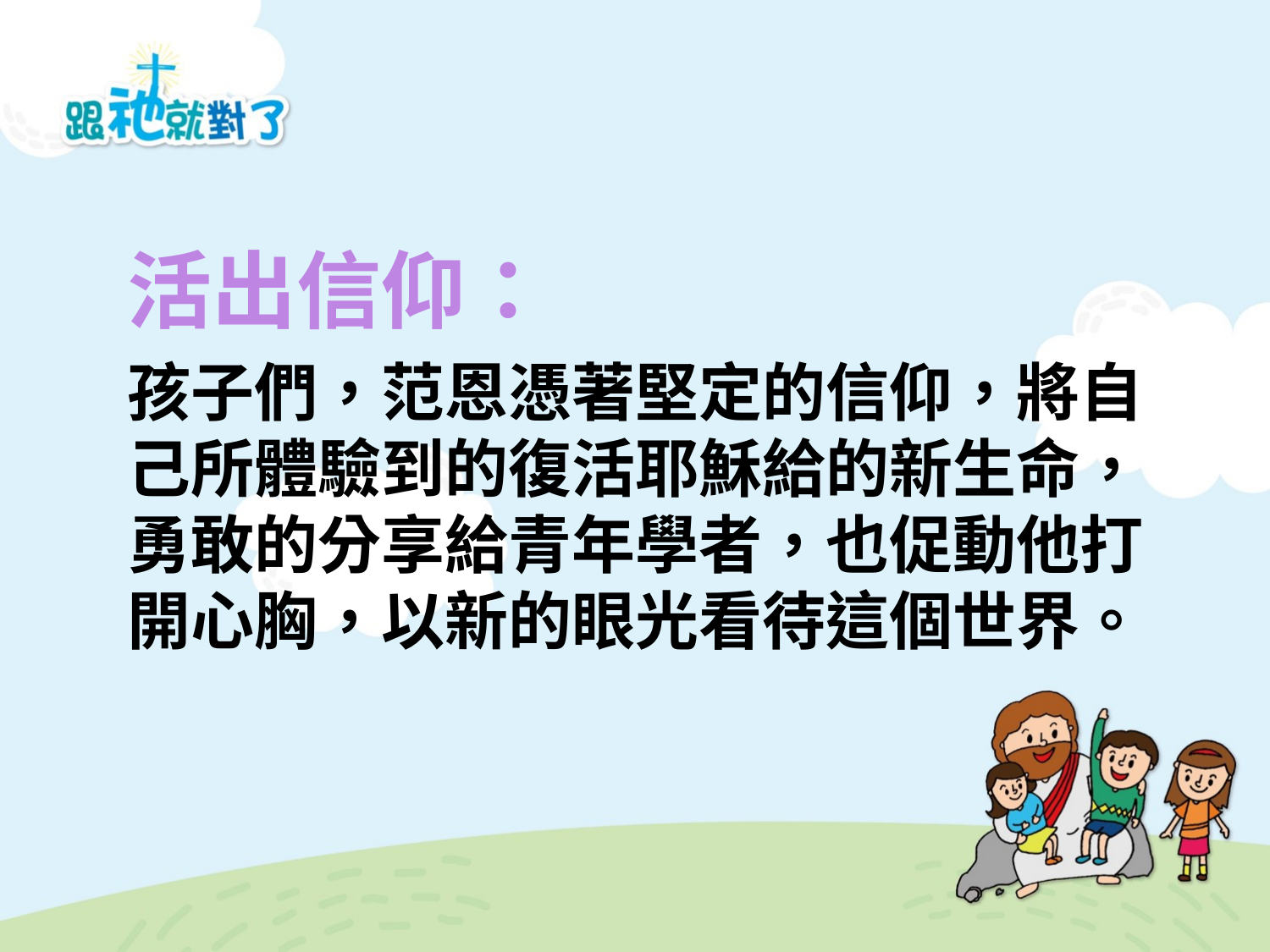

活出信仰：
孩子們，范恩憑著堅定的信仰，將自己所體驗到的復活耶穌給的新生命，勇敢的分享給青年學者，也促動他打開心胸，以新的眼光看待這個世界。